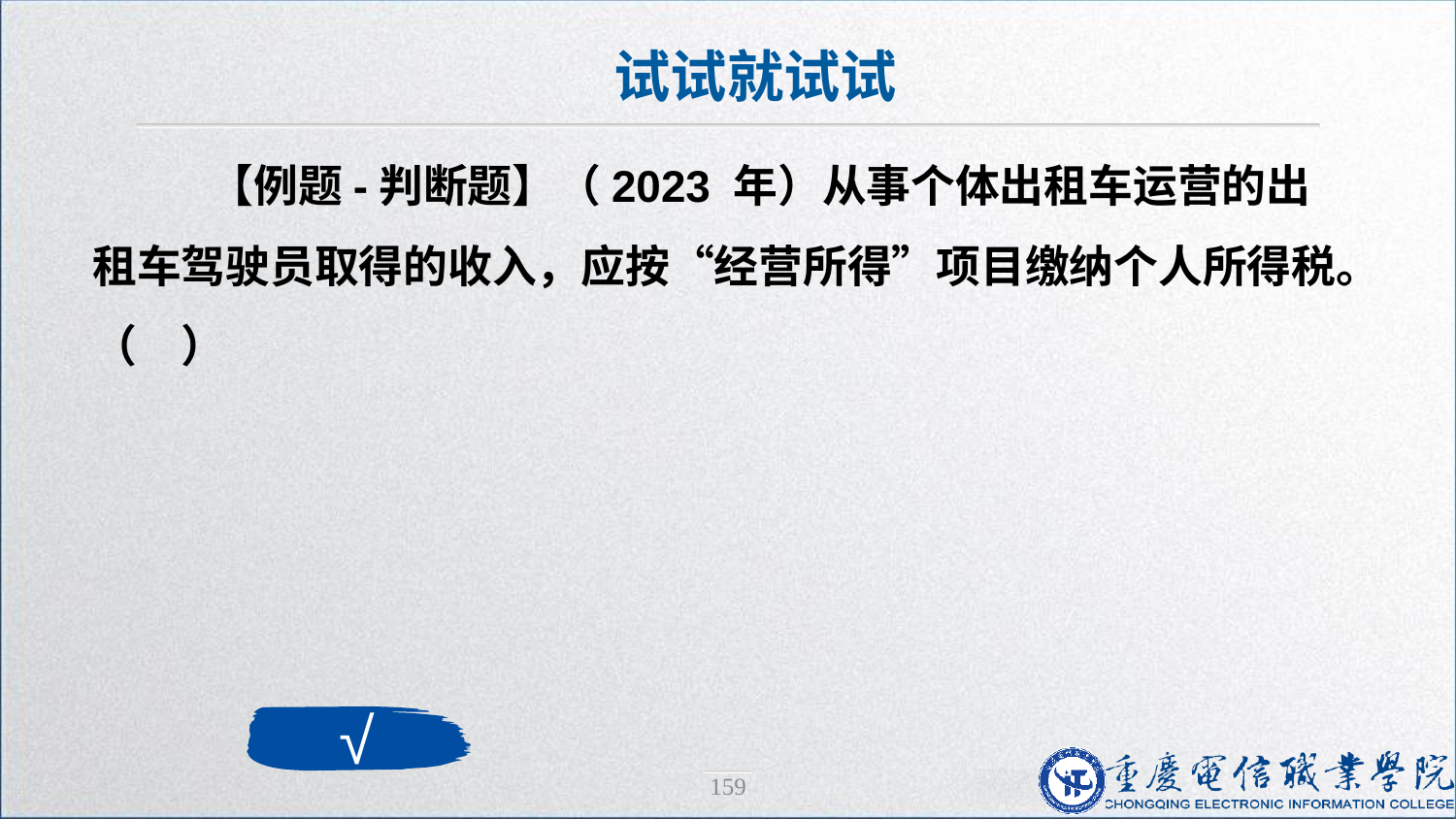

试试就试试
  【例题-判断题】（2023 年）从事个体出租车运营的出租车驾驶员取得的收入，应按“经营所得”项目缴纳个人所得税。（　）

√
159